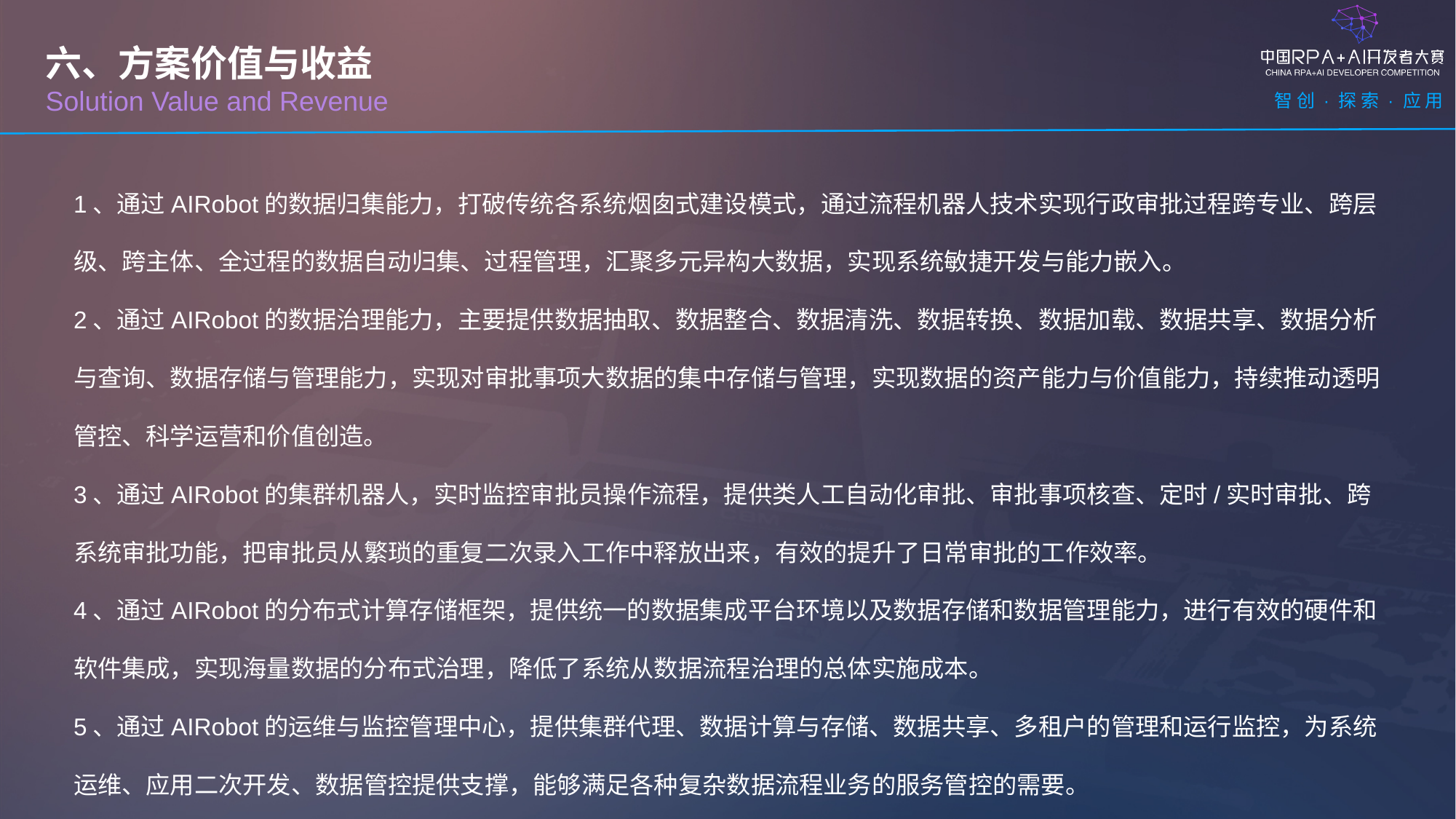

六、方案价值与收益
Solution Value and Revenue
1、通过AIRobot的数据归集能力，打破传统各系统烟囱式建设模式，通过流程机器人技术实现行政审批过程跨专业、跨层级、跨主体、全过程的数据自动归集、过程管理，汇聚多元异构大数据，实现系统敏捷开发与能力嵌入。
2、通过AIRobot的数据治理能力，主要提供数据抽取、数据整合、数据清洗、数据转换、数据加载、数据共享、数据分析与查询、数据存储与管理能力，实现对审批事项大数据的集中存储与管理，实现数据的资产能力与价值能力，持续推动透明管控、科学运营和价值创造。
3、通过AIRobot的集群机器人，实时监控审批员操作流程，提供类人工自动化审批、审批事项核查、定时/实时审批、跨系统审批功能，把审批员从繁琐的重复二次录入工作中释放出来，有效的提升了日常审批的工作效率。
4、通过AIRobot的分布式计算存储框架，提供统一的数据集成平台环境以及数据存储和数据管理能力，进行有效的硬件和软件集成，实现海量数据的分布式治理，降低了系统从数据流程治理的总体实施成本。
5、通过AIRobot的运维与监控管理中心，提供集群代理、数据计算与存储、数据共享、多租户的管理和运行监控，为系统运维、应用二次开发、数据管控提供支撑，能够满足各种复杂数据流程业务的服务管控的需要。